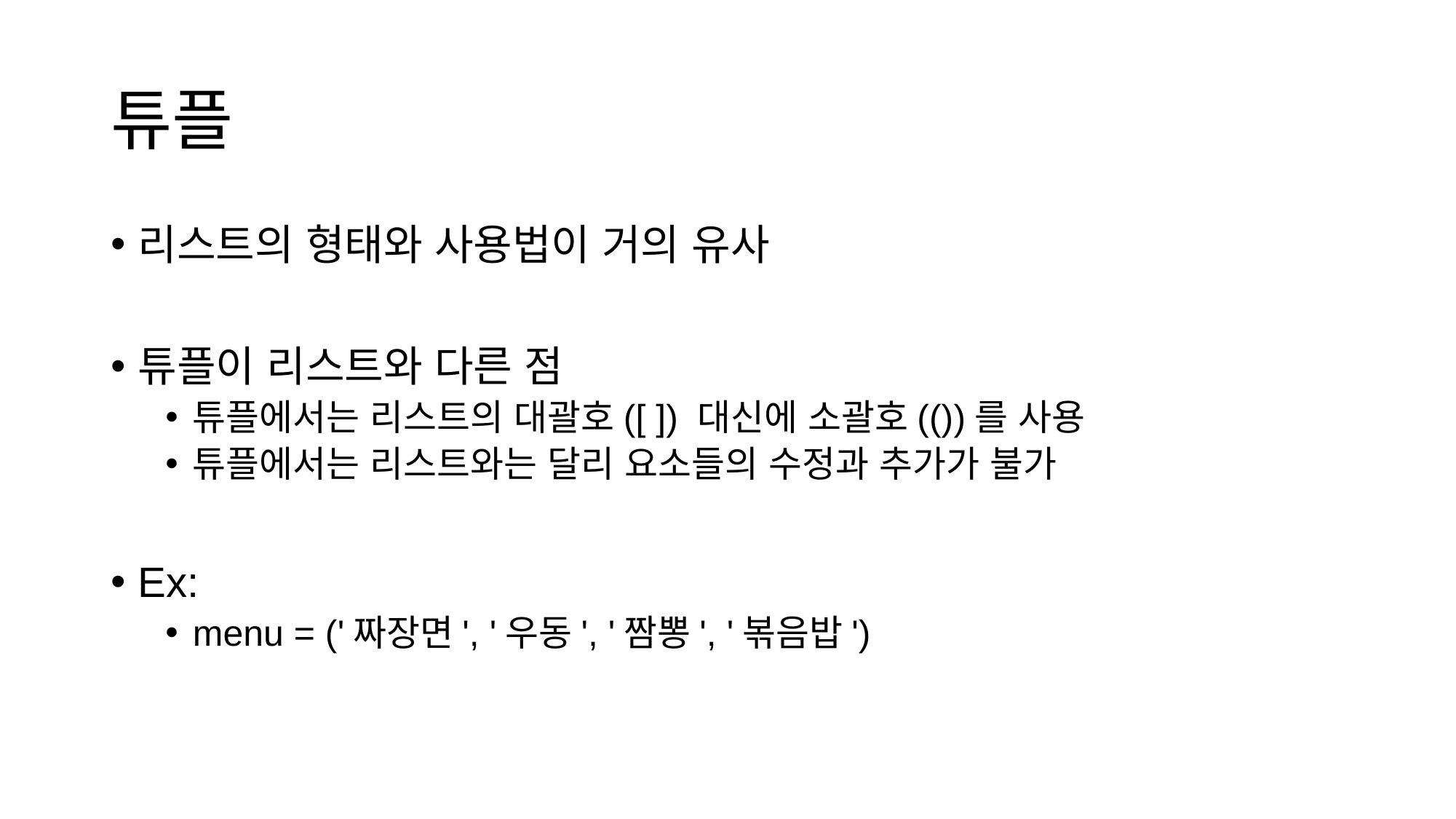

# 튜플
리스트의 형태와 사용법이 거의 유사

튜플이 리스트와 다른 점
튜플에서는 리스트의 대괄호([ ]) 대신에 소괄호(())를 사용
튜플에서는 리스트와는 달리 요소들의 수정과 추가가 불가

Ex:
menu = ('짜장면', '우동', '짬뽕', '볶음밥')